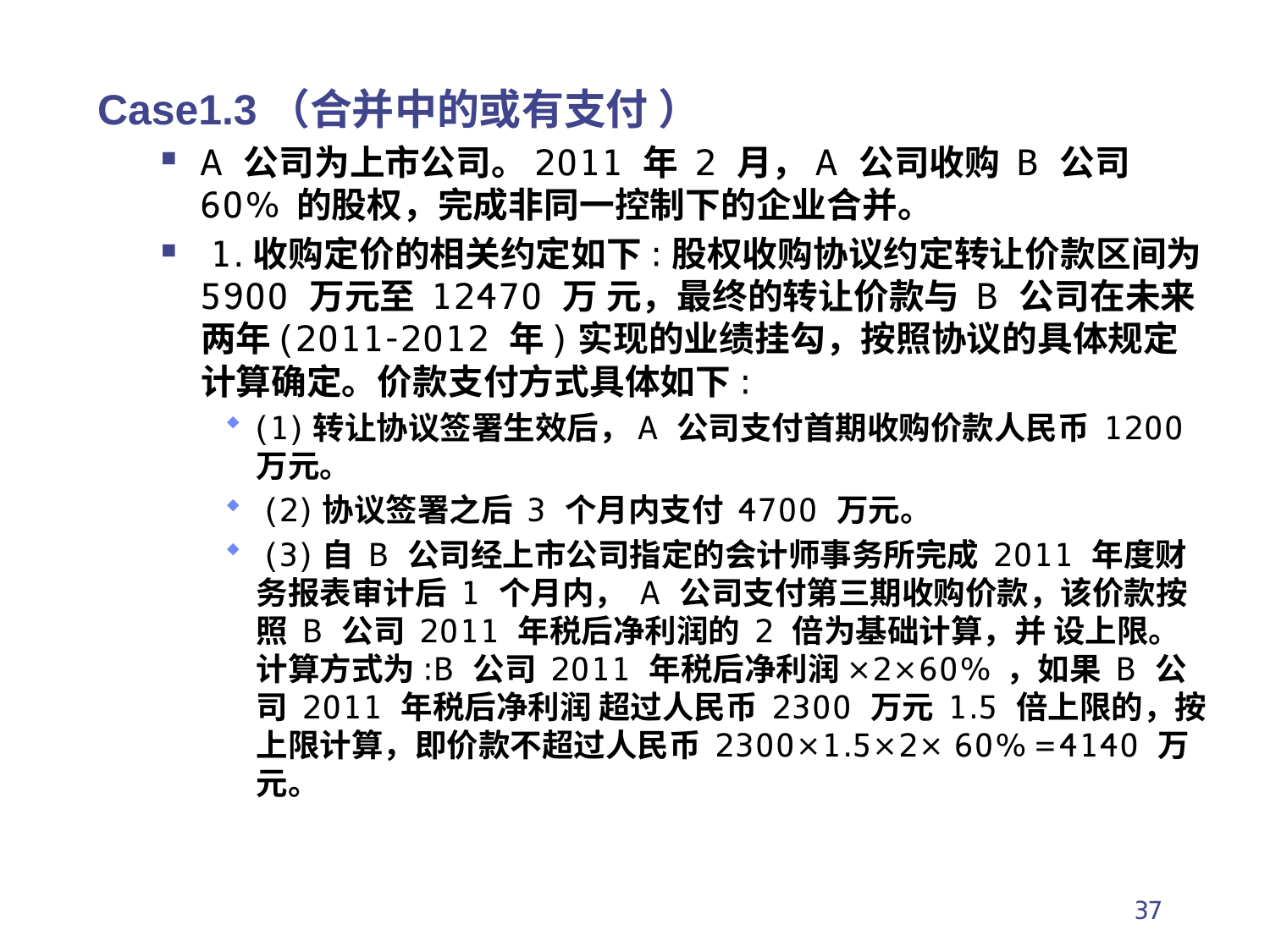

Case1.3（合并中的或有支付 ）
A 公司为上市公司。2011 年 2 月，A 公司收购 B 公司 60%的股权，完成非同一控制下的企业合并。
 1.收购定价的相关约定如下:股权收购协议约定转让价款区间为 5900 万元至 12470 万 元，最终的转让价款与 B 公司在未来两年(2011-2012 年)实现的业绩挂勾，按照协议的具体规定计算确定。价款支付方式具体如下:
(1)转让协议签署生效后，A 公司支付首期收购价款人民币 1200 万元。
 (2)协议签署之后 3 个月内支付 4700 万元。
 (3)自 B 公司经上市公司指定的会计师事务所完成 2011 年度财务报表审计后 1 个月内， A 公司支付第三期收购价款，该价款按照 B 公司 2011 年税后净利润的 2 倍为基础计算，并 设上限。计算方式为:B 公司 2011 年税后净利润×2×60%，如果 B 公司 2011 年税后净利润 超过人民币 2300 万元 1.5 倍上限的，按上限计算，即价款不超过人民币 2300×1.5×2× 60%=4140 万元。

37